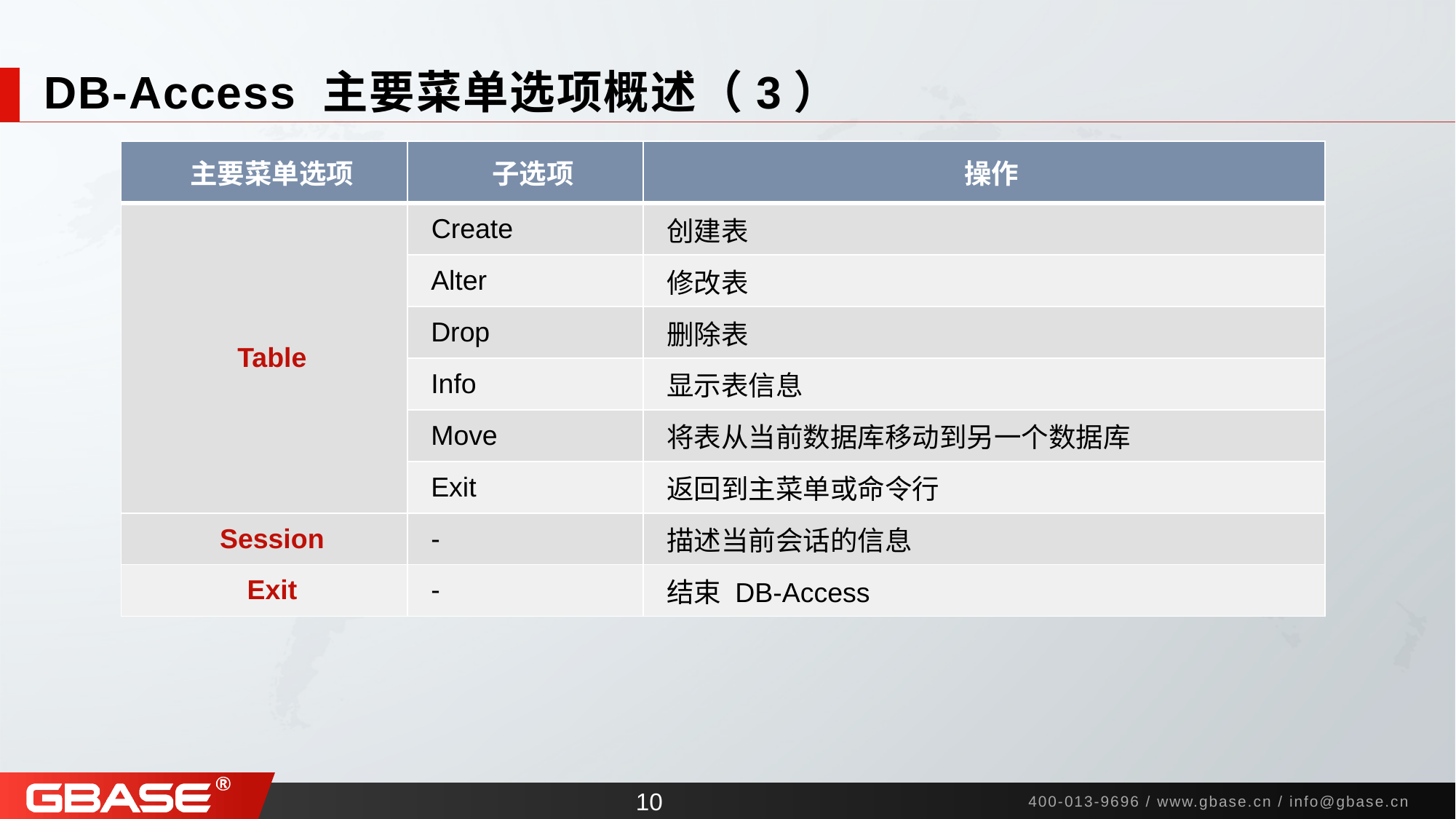

# DB-Access 主要菜单选项概述（3）
| 主要菜单选项 | 子选项 | 操作 |
| --- | --- | --- |
| Table | Create | 创建表 |
|  | Alter | 修改表 |
|  | Drop | 删除表 |
|  | Info | 显示表信息 |
|  | Move | 将表从当前数据库移动到另一个数据库 |
|  | Exit | 返回到主菜单或命令行 |
| Session | - | 描述当前会话的信息 |
| Exit | - | 结束 DB-Access |